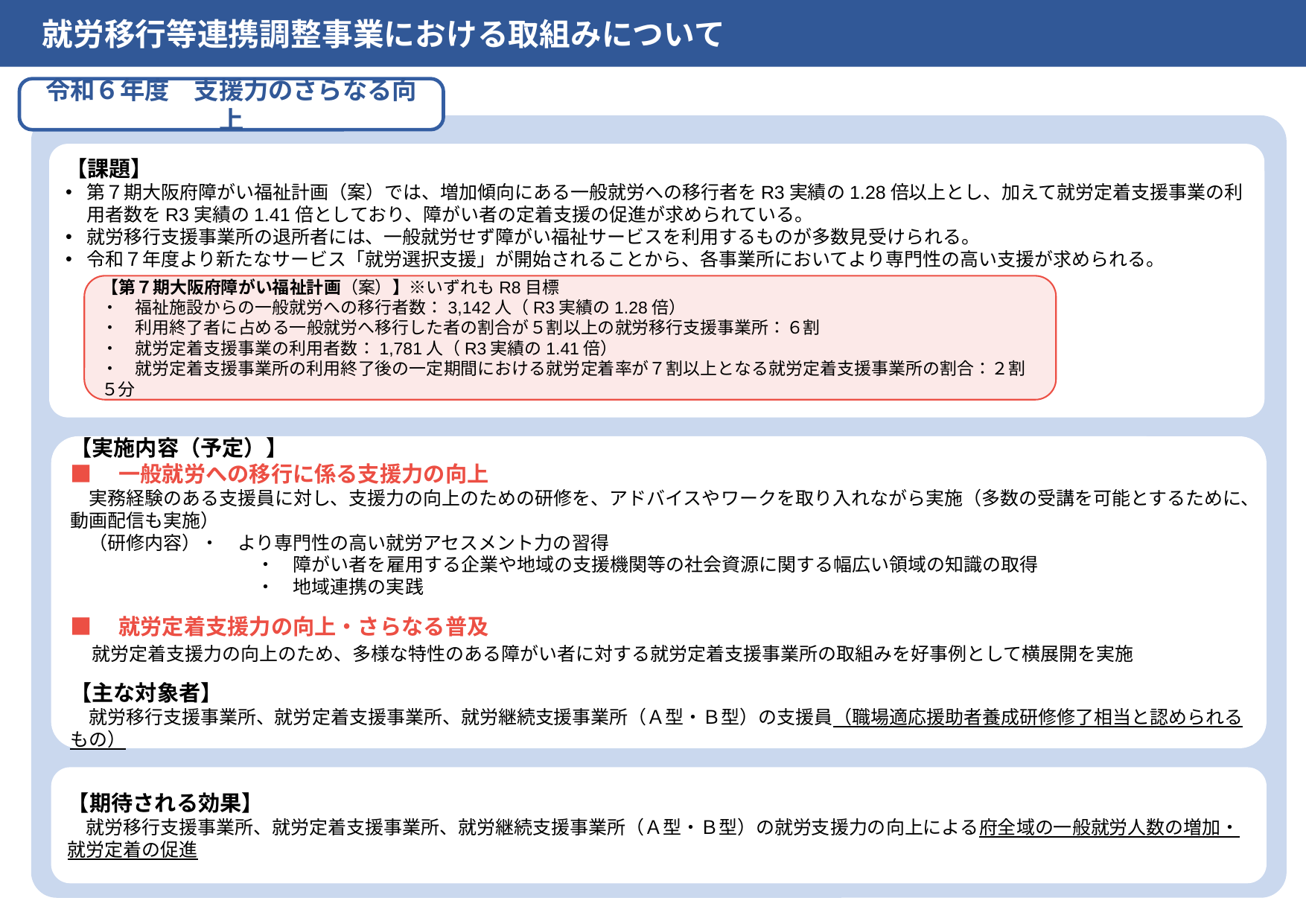

就労移行等連携調整事業における取組みについて
令和６年度　支援力のさらなる向上

【課題】
第７期大阪府障がい福祉計画（案）では、増加傾向にある一般就労への移行者をR3実績の1.28倍以上とし、加えて就労定着支援事業の利用者数をR3実績の1.41倍としており、障がい者の定着支援の促進が求められている。
就労移行支援事業所の退所者には、一般就労せず障がい福祉サービスを利用するものが多数見受けられる。
令和７年度より新たなサービス「就労選択支援」が開始されることから、各事業所においてより専門性の高い支援が求められる。

【第７期大阪府障がい福祉計画（案）】※いずれもR8目標
・　福祉施設からの一般就労への移行者数：3,142人（R3実績の1.28倍）
・　利用終了者に占める一般就労へ移行した者の割合が５割以上の就労移行支援事業所：６割
・　就労定着支援事業の利用者数：1,781人（R3実績の1.41倍）
・　就労定着支援事業所の利用終了後の一定期間における就労定着率が７割以上となる就労定着支援事業所の割合：２割５分
【実施内容（予定）】
■　一般就労への移行に係る支援力の向上
　実務経験のある支援員に対し、支援力の向上のための研修を、アドバイスやワークを取り入れながら実施（多数の受講を可能とするために、動画配信も実施）
　（研修内容）・　より専門性の高い就労アセスメント力の習得
　　　　　　　　　　・　障がい者を雇用する企業や地域の支援機関等の社会資源に関する幅広い領域の知識の取得
　　　　　　　　　　・　地域連携の実践

■　就労定着支援力の向上・さらなる普及
　就労定着支援力の向上のため、多様な特性のある障がい者に対する就労定着支援事業所の取組みを好事例として横展開を実施

【主な対象者】
　就労移行支援事業所、就労定着支援事業所、就労継続支援事業所（Ａ型・Ｂ型）の支援員（職場適応援助者養成研修修了相当と認められるもの）
【期待される効果】
　就労移行支援事業所、就労定着支援事業所、就労継続支援事業所（Ａ型・Ｂ型）の就労支援力の向上による府全域の一般就労人数の増加・就労定着の促進